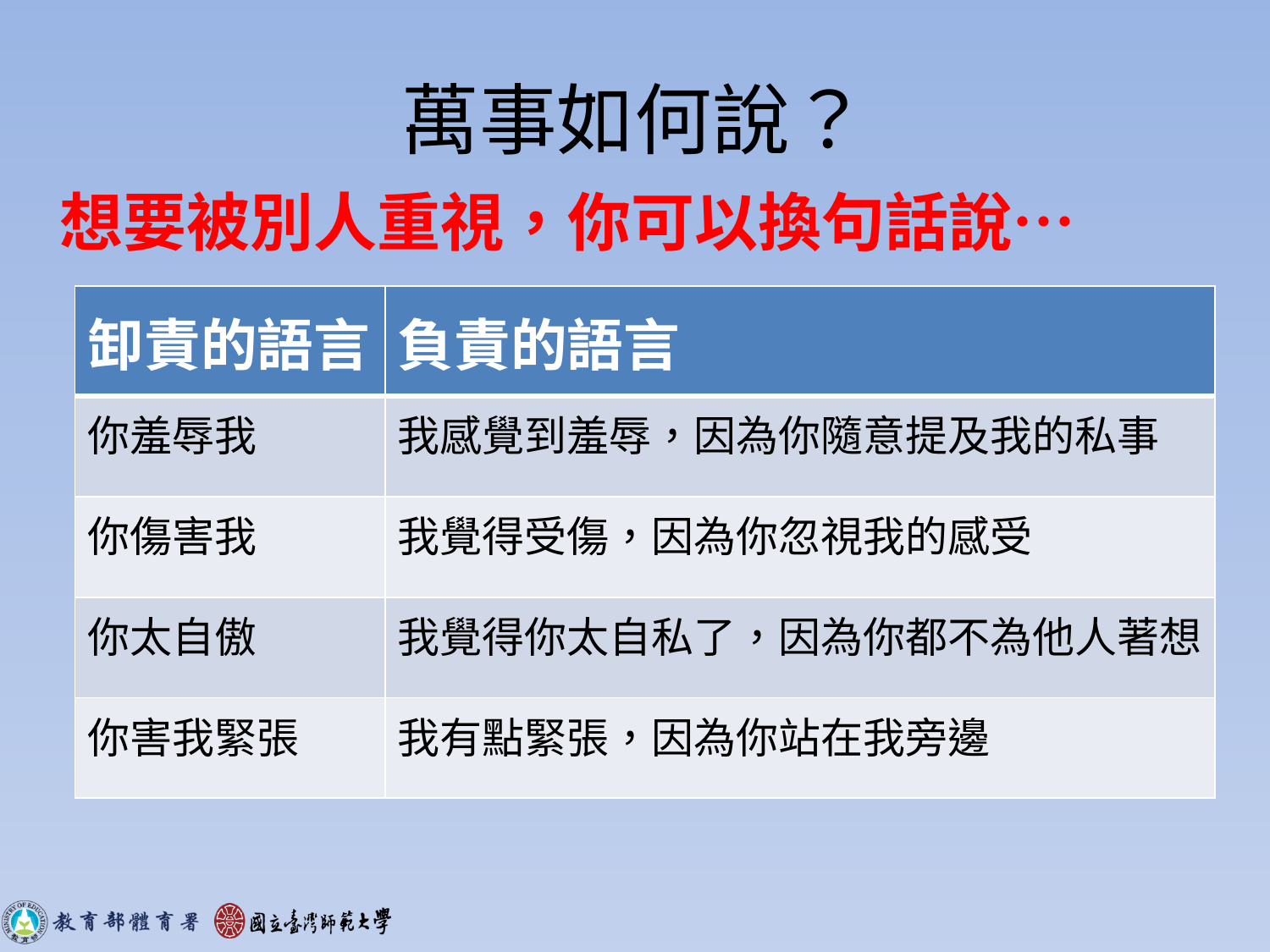

# 萬事如何說？
想要被別人重視，你可以換句話說…
| 卸責的語言 | 負責的語言 |
| --- | --- |
| 你羞辱我 | 我感覺到羞辱，因為你隨意提及我的私事 |
| 你傷害我 | 我覺得受傷，因為你忽視我的感受 |
| 你太自傲 | 我覺得你太自私了，因為你都不為他人著想 |
| 你害我緊張 | 我有點緊張，因為你站在我旁邊 |